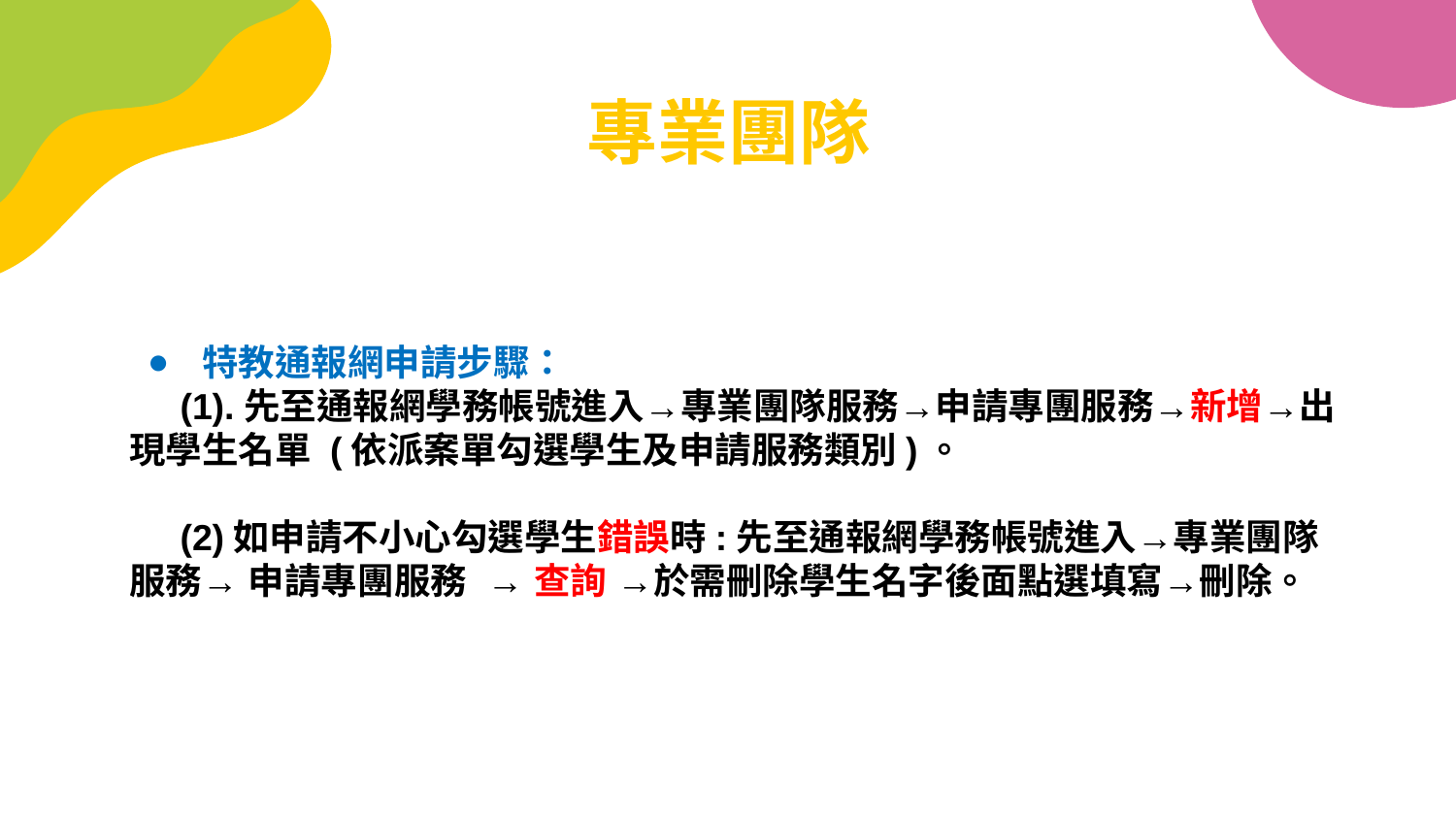

# 專業團隊

特教通報網申請步驟：
     (1).先至通報網學務帳號進入→專業團隊服務→申請專團服務→新增→出現學生名單 (依派案單勾選學生及申請服務類別)。

     (2)如申請不小心勾選學生錯誤時:先至通報網學務帳號進入→專業團隊服務→ 申請專團服務  → 查詢 →於需刪除學生名字後面點選填寫→刪除。